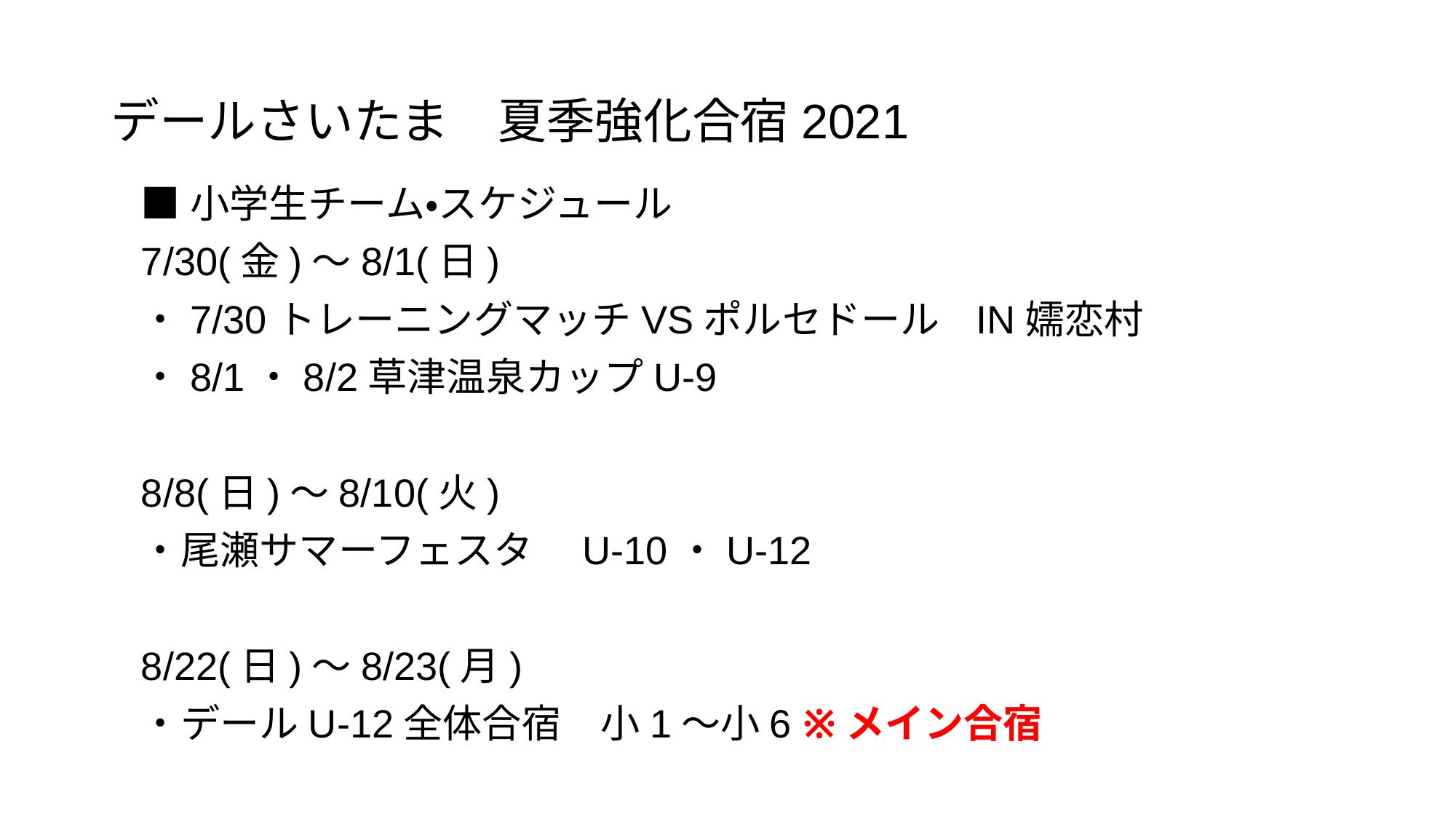

# デールさいたま　夏季強化合宿2021

■小学生チーム・スケジュール
7/30(金)～8/1(日)
・7/30トレーニングマッチVSポルセドール   IN嬬恋村
・8/1・8/2草津温泉カップU-9

8/8(日)～8/10(火)
・尾瀬サマーフェスタ　U-10・U-12

8/22(日)～8/23(月)
・デールU-12全体合宿　小1～小6 ※メイン合宿